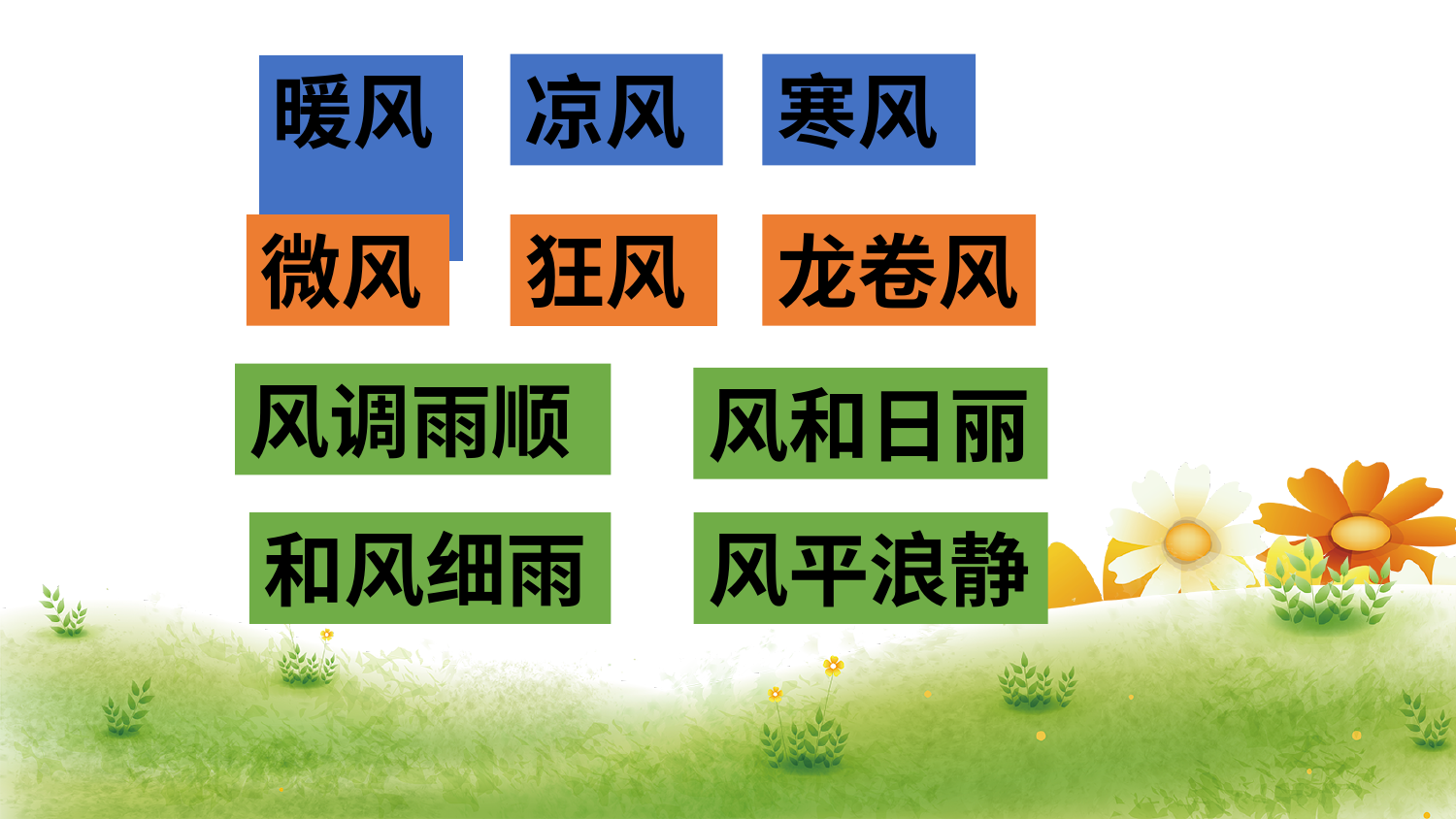

暖风
凉风
寒风
微风
龙卷风
狂风
风调雨顺
风和日丽
和风细雨
风平浪静